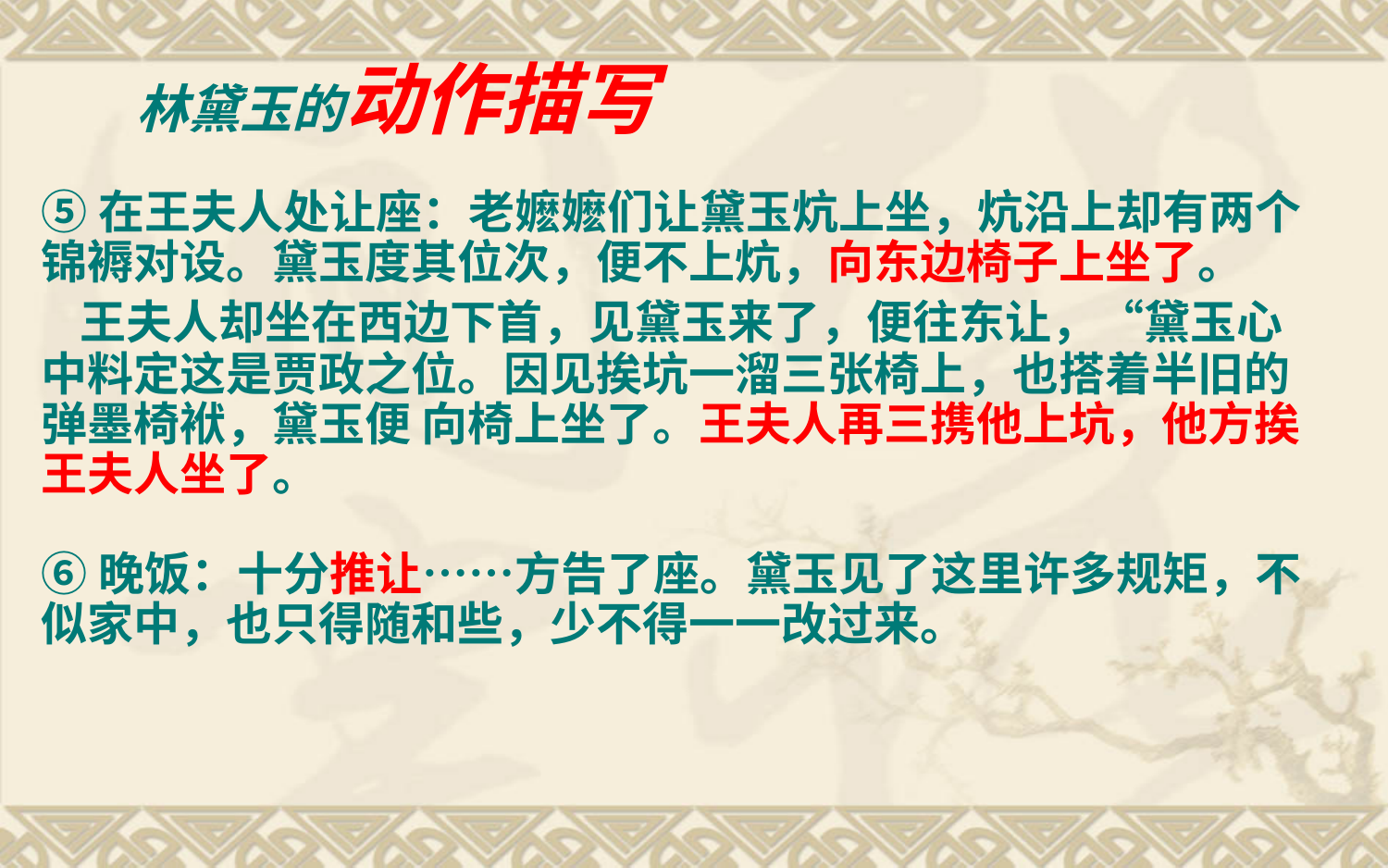

林黛玉的动作描写

⑤在王夫人处让座：老嬷嬷们让黛玉炕上坐，炕沿上却有两个锦褥对设。黛玉度其位次，便不上炕，向东边椅子上坐了。
   王夫人却坐在西边下首，见黛玉来了，便往东让，“黛玉心中料定这是贾政之位。因见挨坑一溜三张椅上，也搭着半旧的弹墨椅袱，黛玉便 向椅上坐了。王夫人再三携他上坑，他方挨王夫人坐了。

⑥晚饭：十分推让……方告了座。黛玉见了这里许多规矩，不似家中，也只得随和些，少不得一一改过来。